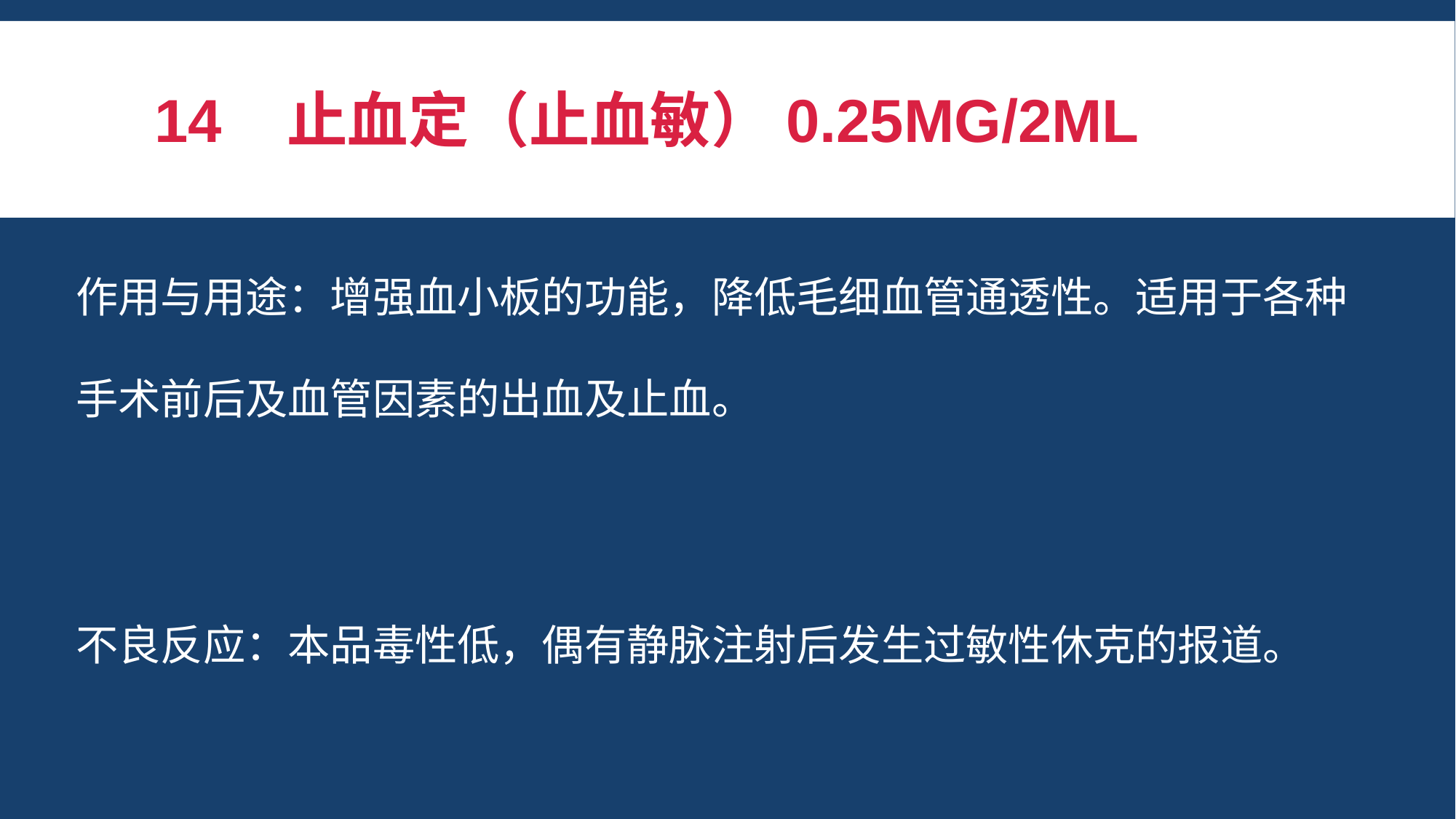

# 14   止血定（止血敏）0.25mg/2ml
作用与用途：增强血小板的功能，降低毛细血管通透性。适用于各种手术前后及血管因素的出血及止血。

不良反应：本品毒性低，偶有静脉注射后发生过敏性休克的报道。